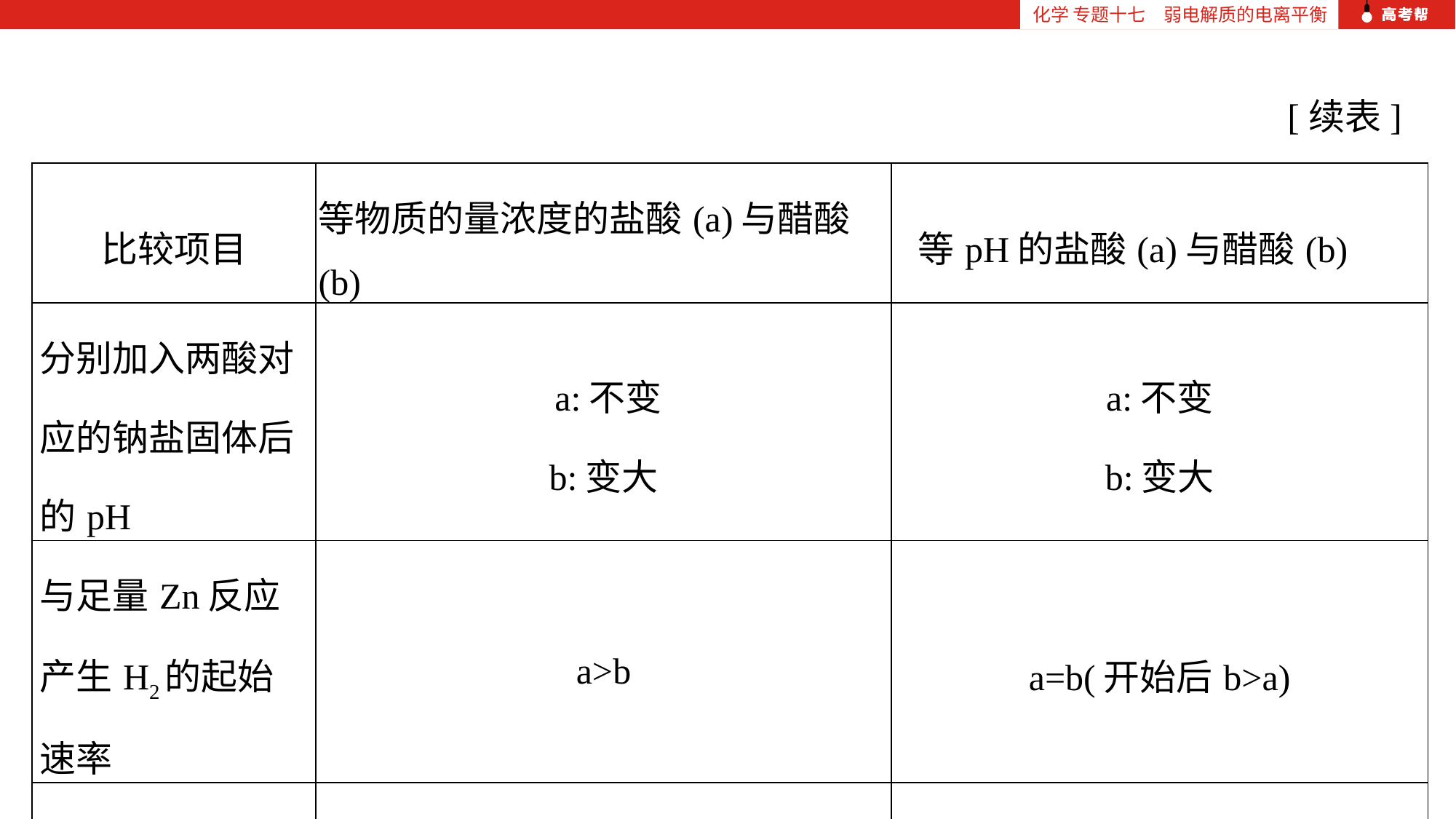

化学 专题十七　弱电解质的电离平衡
[续表]
| 比较项目 | 等物质的量浓度的盐酸(a)与醋酸(b) | 等pH的盐酸(a)与醋酸(b) |
| --- | --- | --- |
| 分别加入两酸对应的钠盐固体后的pH | a:不变 b:变大 | a:不变 b:变大 |
| 与足量Zn反应产生H2的起始速率 | a>b | a=b(开始后b>a) |
| 与足量Zn反应产生H2的体积 | a=b | a<b |